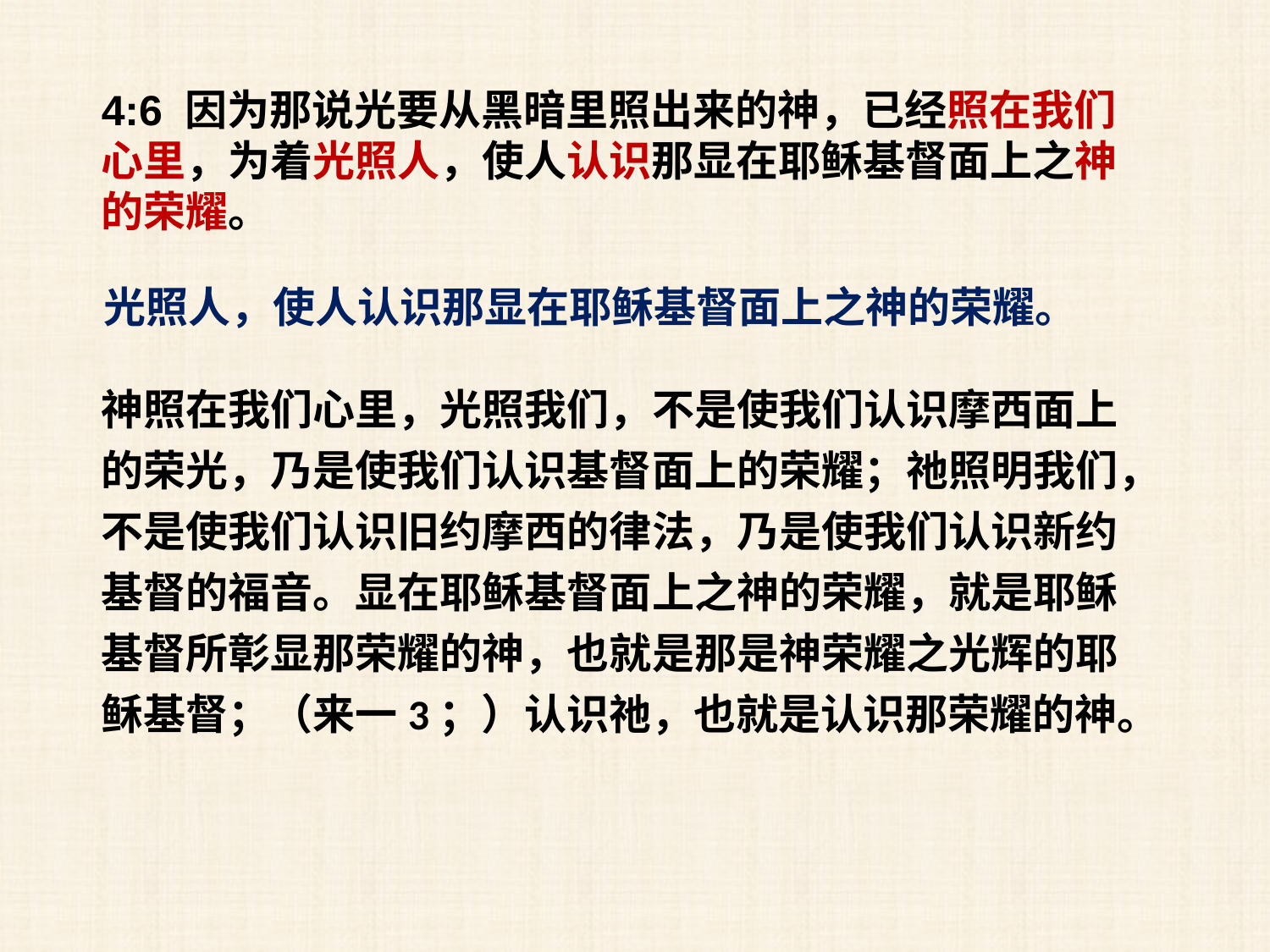

4:6 因为那说光要从黑暗里照出来的神，已经照在我们心里，为着光照人，使人认识那显在耶稣基督面上之神的荣耀。
光照人，使人认识那显在耶稣基督面上之神的荣耀。
神照在我们心里，光照我们，不是使我们认识摩西面上的荣光，乃是使我们认识基督面上的荣耀；祂照明我们，不是使我们认识旧约摩西的律法，乃是使我们认识新约基督的福音。显在耶稣基督面上之神的荣耀，就是耶稣基督所彰显那荣耀的神，也就是那是神荣耀之光辉的耶稣基督；（来一3；）认识祂，也就是认识那荣耀的神。